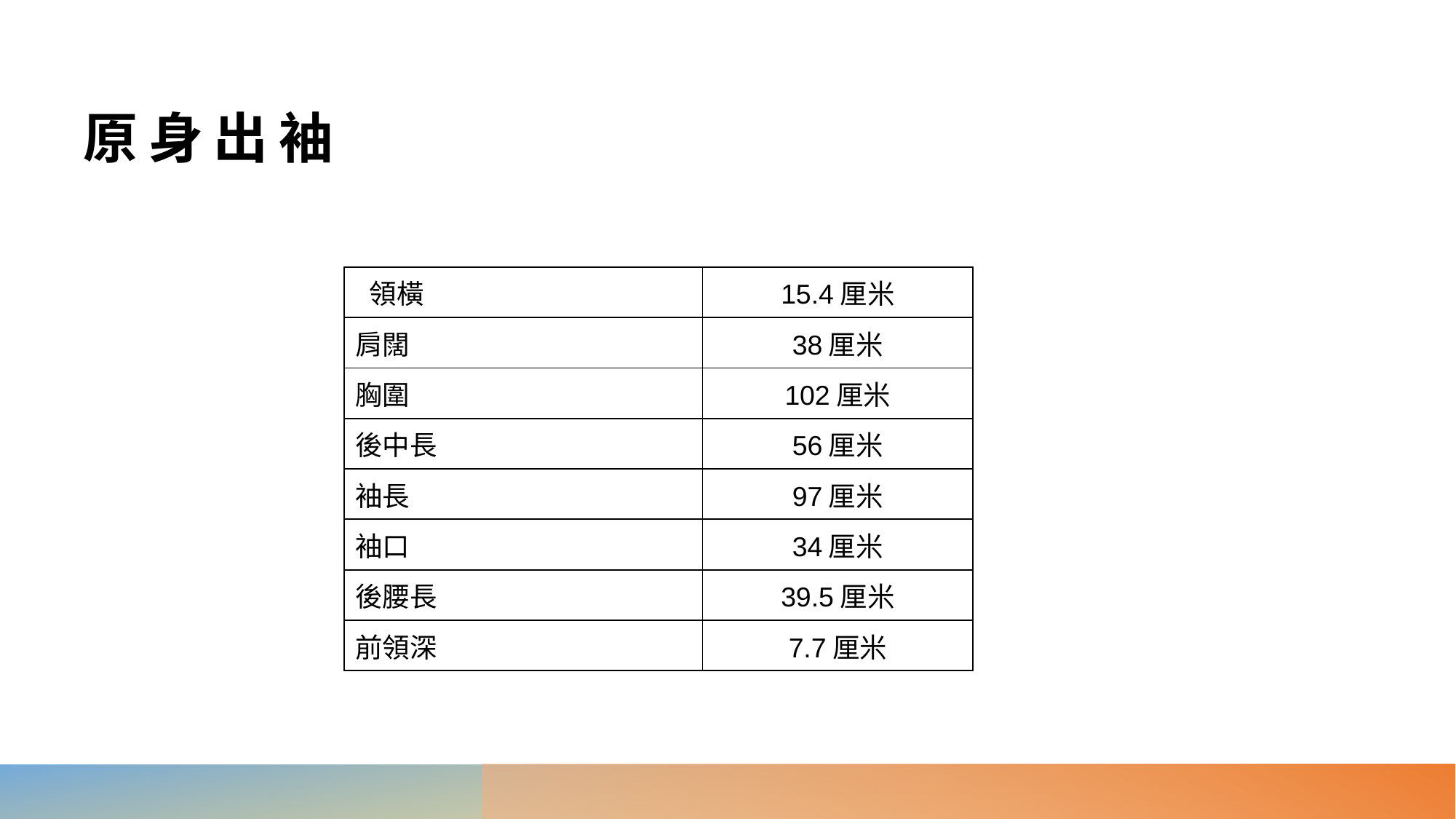

# 原身出袖
| 領橫 | 15.4厘米 |
| --- | --- |
| 肩闊 | 38厘米 |
| 胸圍 | 102厘米 |
| 後中長 | 56厘米 |
| 袖長 | 97厘米 |
| 袖口 | 34厘米 |
| 後腰長 | 39.5厘米 |
| 前領深 | 7.7厘米 |